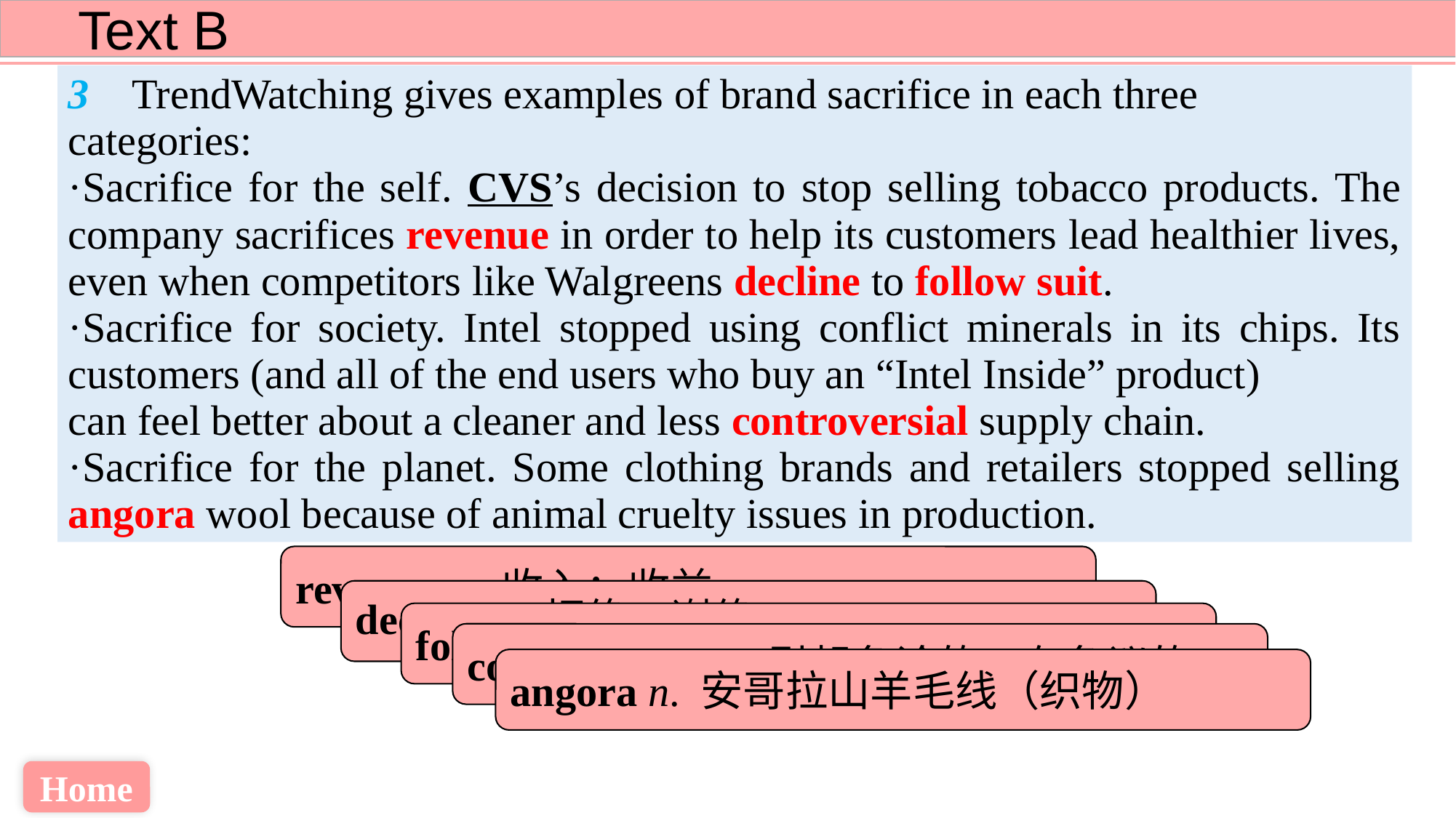

3    TrendWatching gives examples of brand sacrifice in each three
categories:
·Sacrifice for the self. CVS’s decision to stop selling tobacco products. The company sacrifices revenue in order to help its customers lead healthier lives, even when competitors like Walgreens decline to follow suit.
·Sacrifice for society. Intel stopped using conflict minerals in its chips. Its customers (and all of the end users who buy an “Intel Inside” product)
can feel better about a cleaner and less controversial supply chain.
·Sacrifice for the planet. Some clothing brands and retailers stopped selling angora wool because of animal cruelty issues in production.

revenue n. 收入；收益
decline v. 拒绝；谢绝
follow suit 照着做；仿效
controversial a. 引起争论的；有争议的
angora n. 安哥拉山羊毛线（织物）